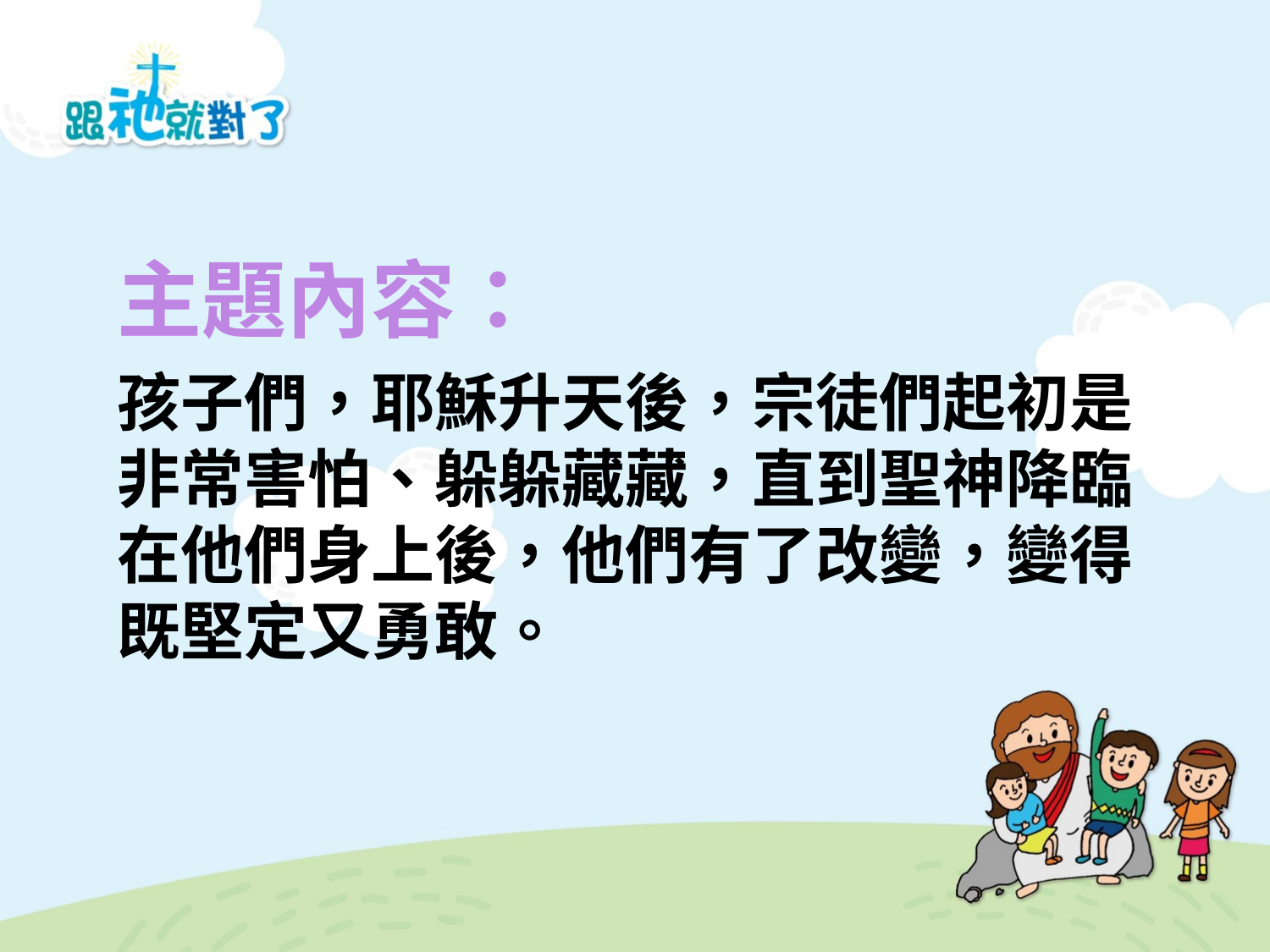

主題內容：
孩子們，耶穌升天後，宗徒們起初是非常害怕、躲躲藏藏，直到聖神降臨在他們身上後，他們有了改變，變得既堅定又勇敢。